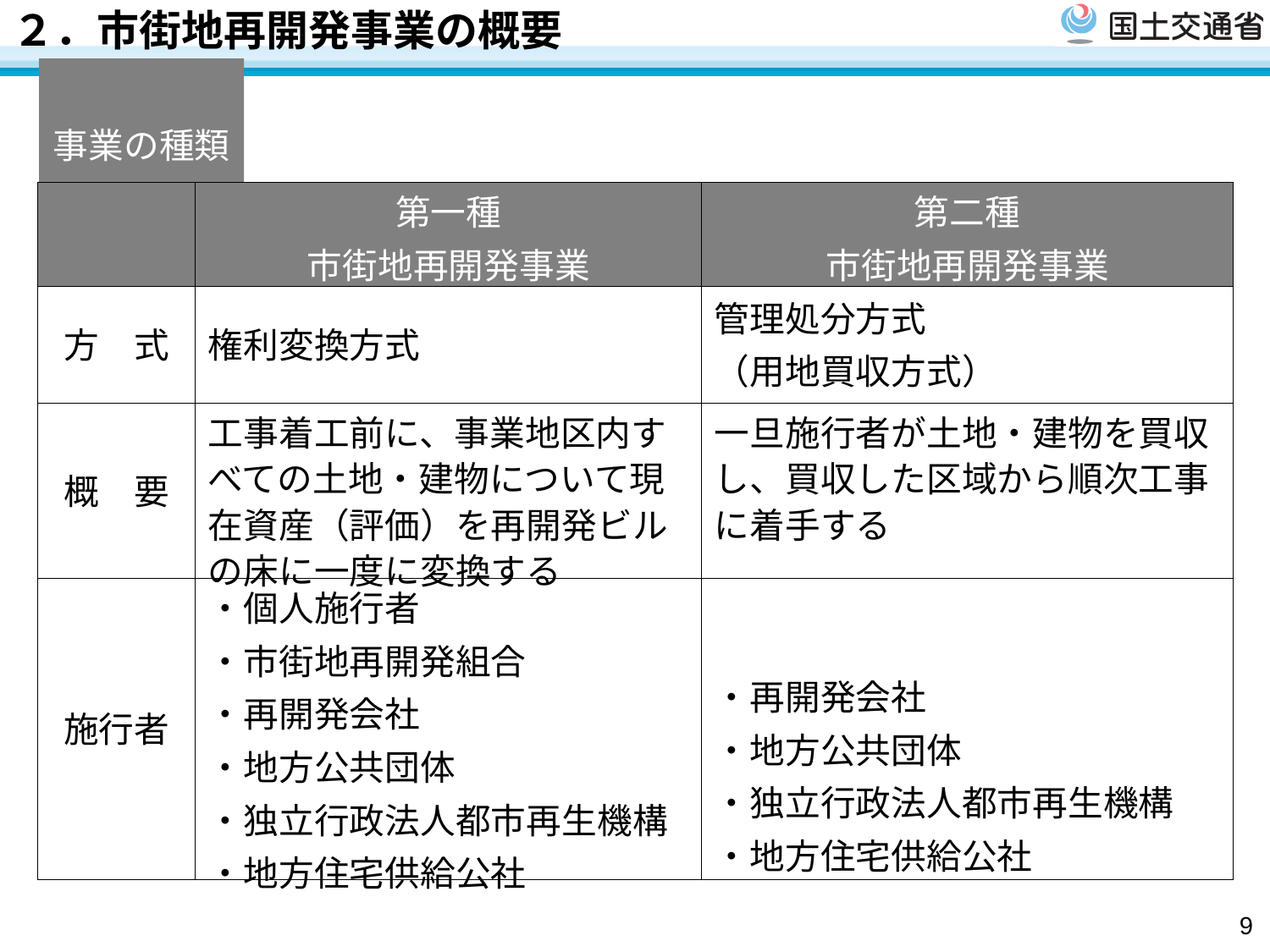

２．市街地再開発事業の概要
# 事業の種類
|  | 第一種 市街地再開発事業 | 第二種 市街地再開発事業 |
| --- | --- | --- |
| 方　式 | 権利変換方式 | 管理処分方式 （用地買収方式） |
| 概　要 | 工事着工前に、事業地区内すべての土地・建物について現在資産（評価）を再開発ビルの床に一度に変換する | 一旦施行者が土地・建物を買収し、買収した区域から順次工事に着手する |
| 施行者 | ・個人施行者 ・市街地再開発組合 ・再開発会社 ・地方公共団体 ・独立行政法人都市再生機構 ・地方住宅供給公社 | ・再開発会社 ・地方公共団体 ・独立行政法人都市再生機構 ・地方住宅供給公社 |
9